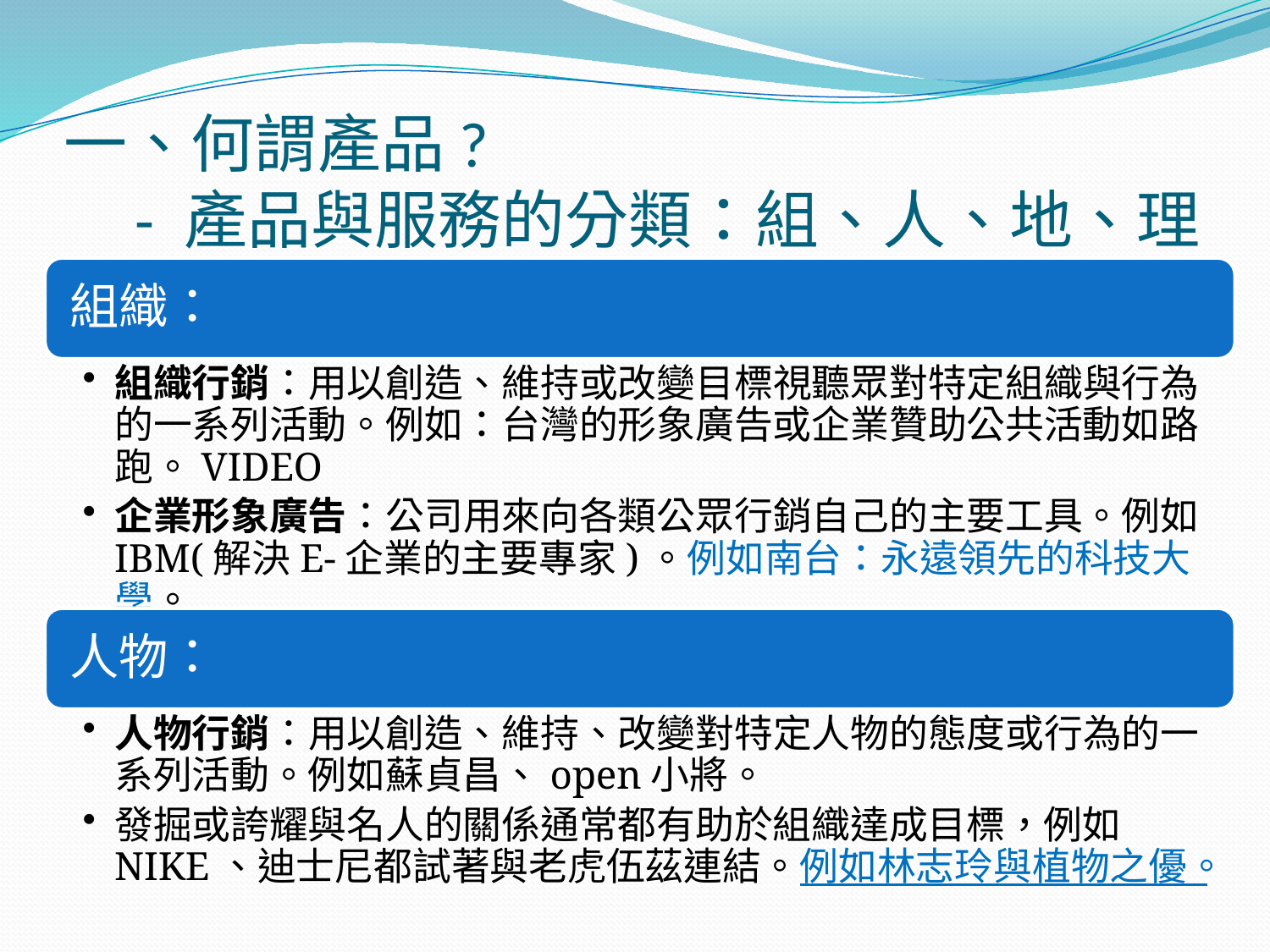

# 一、何謂產品? - 產品與服務的分類：組、人、地、理
組織：
組織行銷：用以創造、維持或改變目標視聽眾對特定組織與行為的一系列活動。例如：台灣的形象廣告或企業贊助公共活動如路跑。VIDEO
企業形象廣告：公司用來向各類公眾行銷自己的主要工具。例如IBM(解決E-企業的主要專家)。例如南台：永遠領先的科技大學。
人物：
人物行銷：用以創造、維持、改變對特定人物的態度或行為的一系列活動。例如蘇貞昌、open小將。
發掘或誇耀與名人的關係通常都有助於組織達成目標，例如NIKE、迪士尼都試著與老虎伍茲連結。例如林志玲與植物之優。